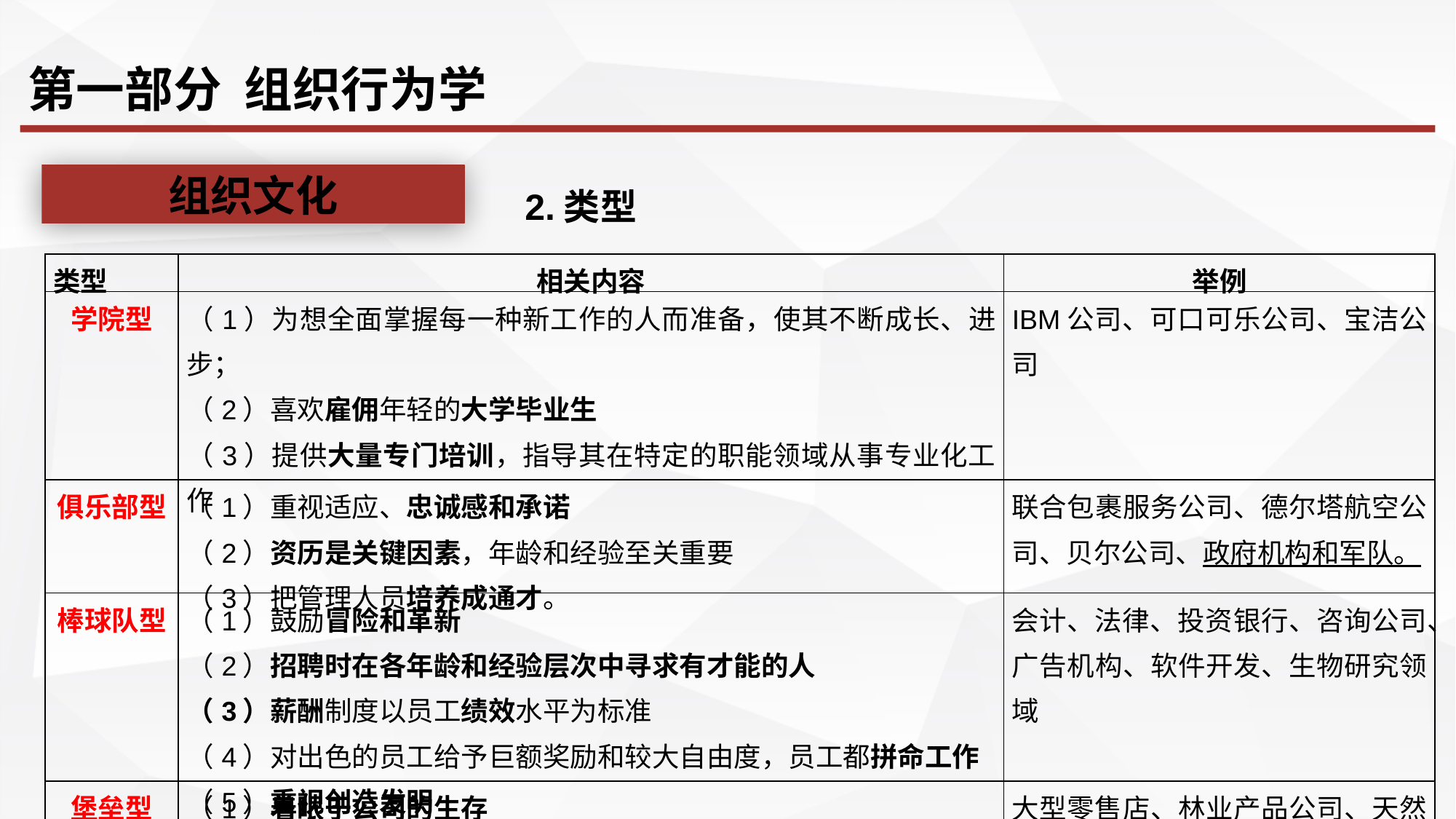

第一部分  组织行为学

组织文化
2.类型
| 类型 | 相关内容 | 举例 |
| --- | --- | --- |
| 学院型 | （1）为想全面掌握每一种新工作的人而准备，使其不断成长、进步； （2）喜欢雇佣年轻的大学毕业生 （3）提供大量专门培训，指导其在特定的职能领域从事专业化工作 | IBM公司、可口可乐公司、宝洁公司 |
| 俱乐部型 | （1）重视适应、忠诚感和承诺 （2）资历是关键因素，年龄和经验至关重要 （3）把管理人员培养成通才。 | 联合包裹服务公司、德尔塔航空公司、贝尔公司、政府机构和军队。 |
| 棒球队型 | （1）鼓励冒险和革新 （2）招聘时在各年龄和经验层次中寻求有才能的人 （3）薪酬制度以员工绩效水平为标准 （4）对出色的员工给予巨额奖励和较大自由度，员工都拼命工作 （5）重视创造发明 | 会计、法律、投资银行、咨询公司、广告机构、软件开发、生物研究领域 |
| 堡垒型 | （1）着眼于公司的生存 （2）工作安全保障不足，但对于喜欢流动性、挑战性的人来说，具有一定的吸引力。 | 大型零售店、林业产品公司、天然气探测公司 |